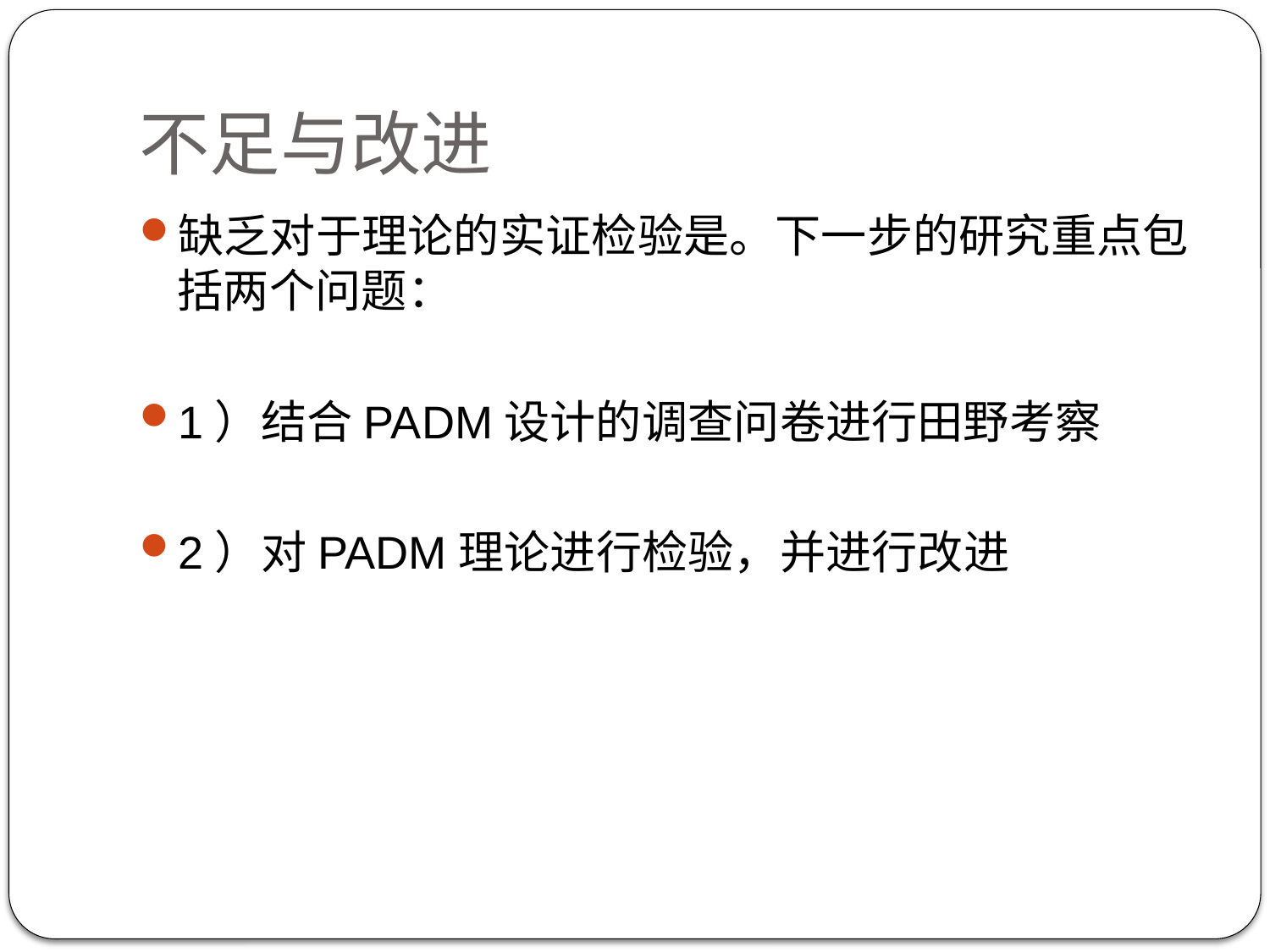

# 不足与改进
缺乏对于理论的实证检验是。下一步的研究重点包括两个问题：

1）结合PADM设计的调查问卷进行田野考察

2）对PADM理论进行检验，并进行改进